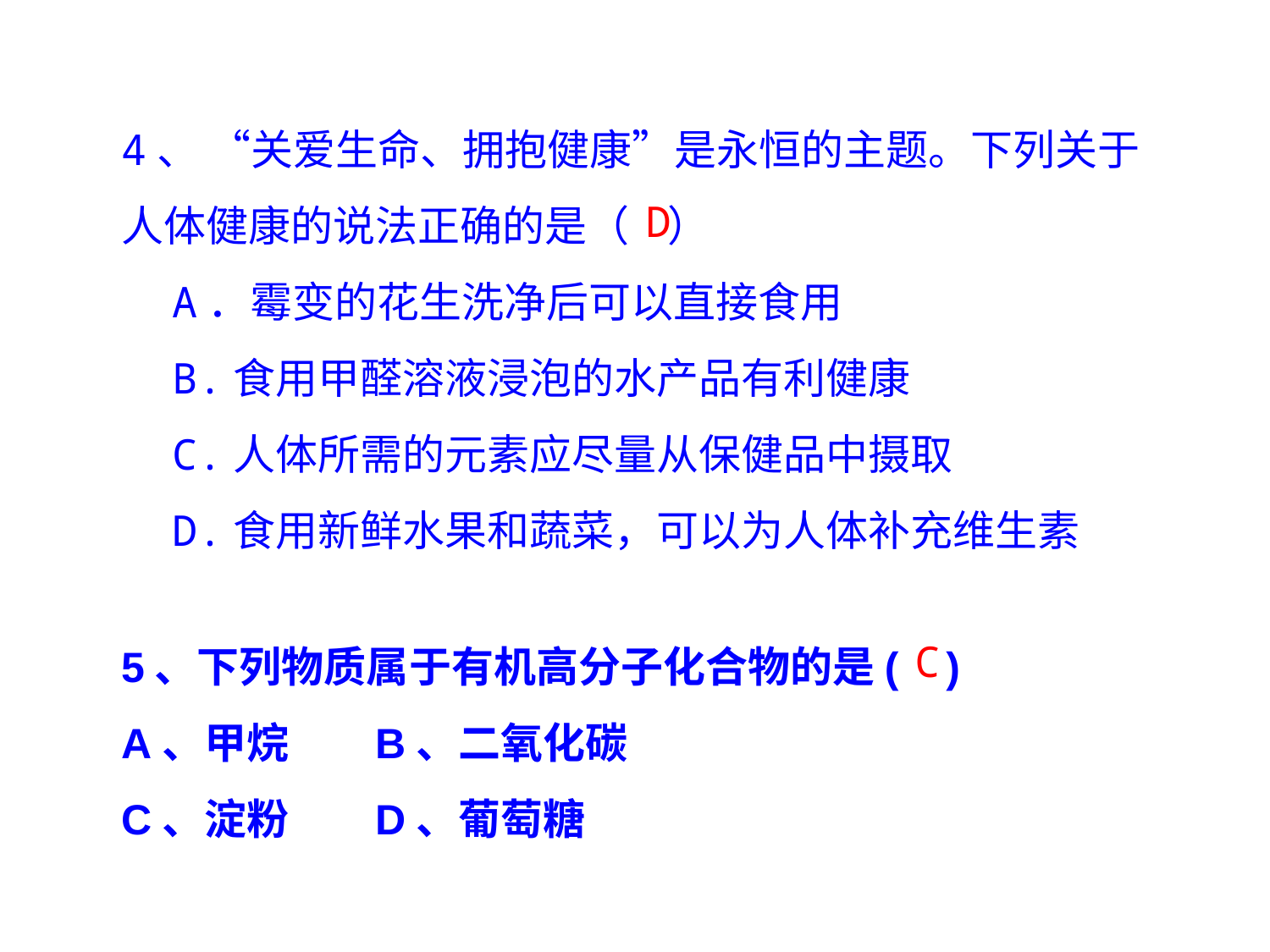

4、 “关爱生命、拥抱健康”是永恒的主题。下列关于人体健康的说法正确的是（    ）
  A．霉变的花生洗净后可以直接食用
  B.食用甲醛溶液浸泡的水产品有利健康
  C.人体所需的元素应尽量从保健品中摄取
  D.食用新鲜水果和蔬菜，可以为人体补充维生素
D
5、下列物质属于有机高分子化合物的是(    )
A、甲烷        B、二氧化碳
C、淀粉        D、葡萄糖
C